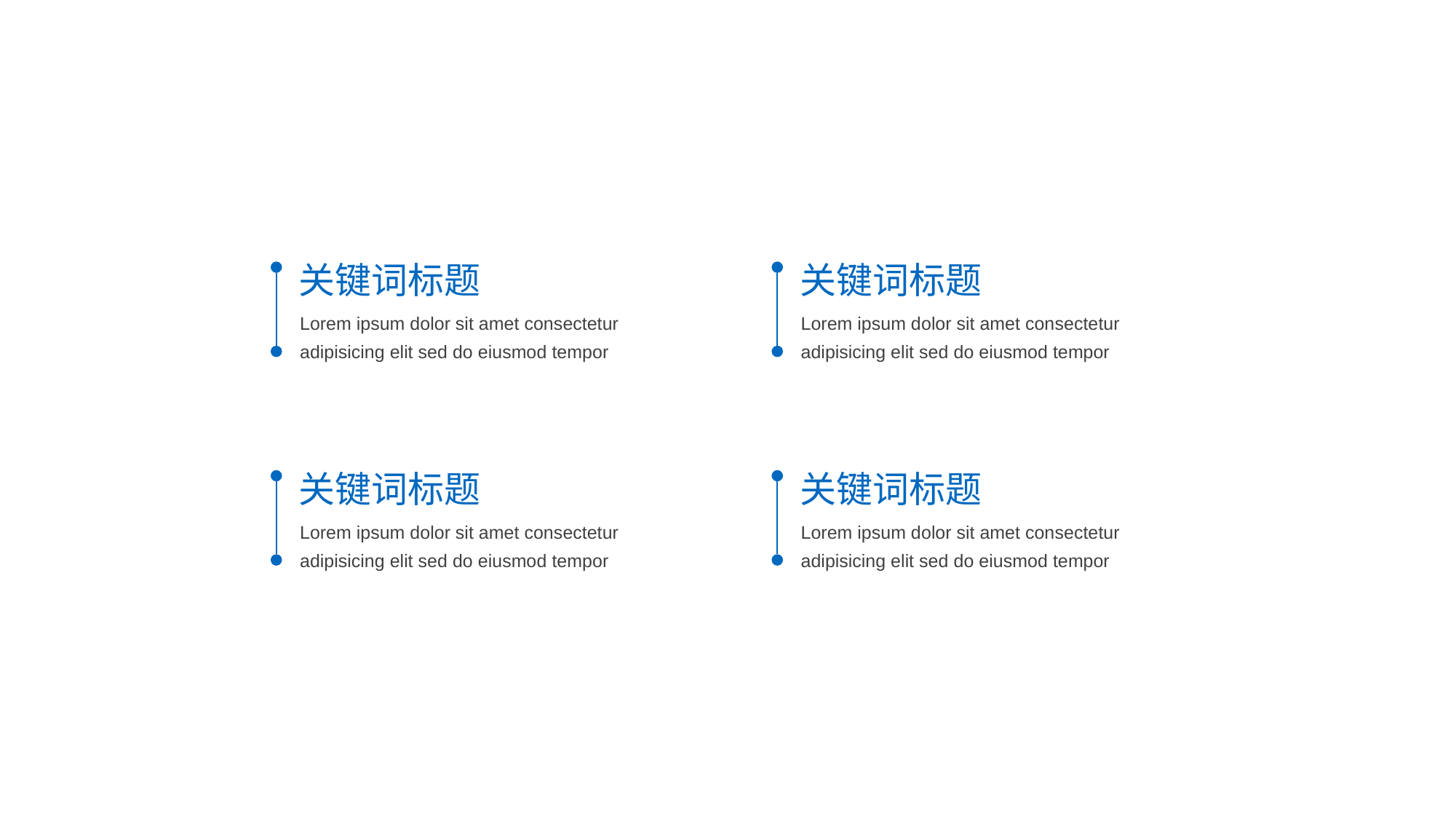

关键词标题

Lorem ipsum dolor sit amet consectetur adipisicing elit sed do eiusmod tempor

关键词标题

Lorem ipsum dolor sit amet consectetur adipisicing elit sed do eiusmod tempor

关键词标题

Lorem ipsum dolor sit amet consectetur adipisicing elit sed do eiusmod tempor

关键词标题

Lorem ipsum dolor sit amet consectetur adipisicing elit sed do eiusmod tempor